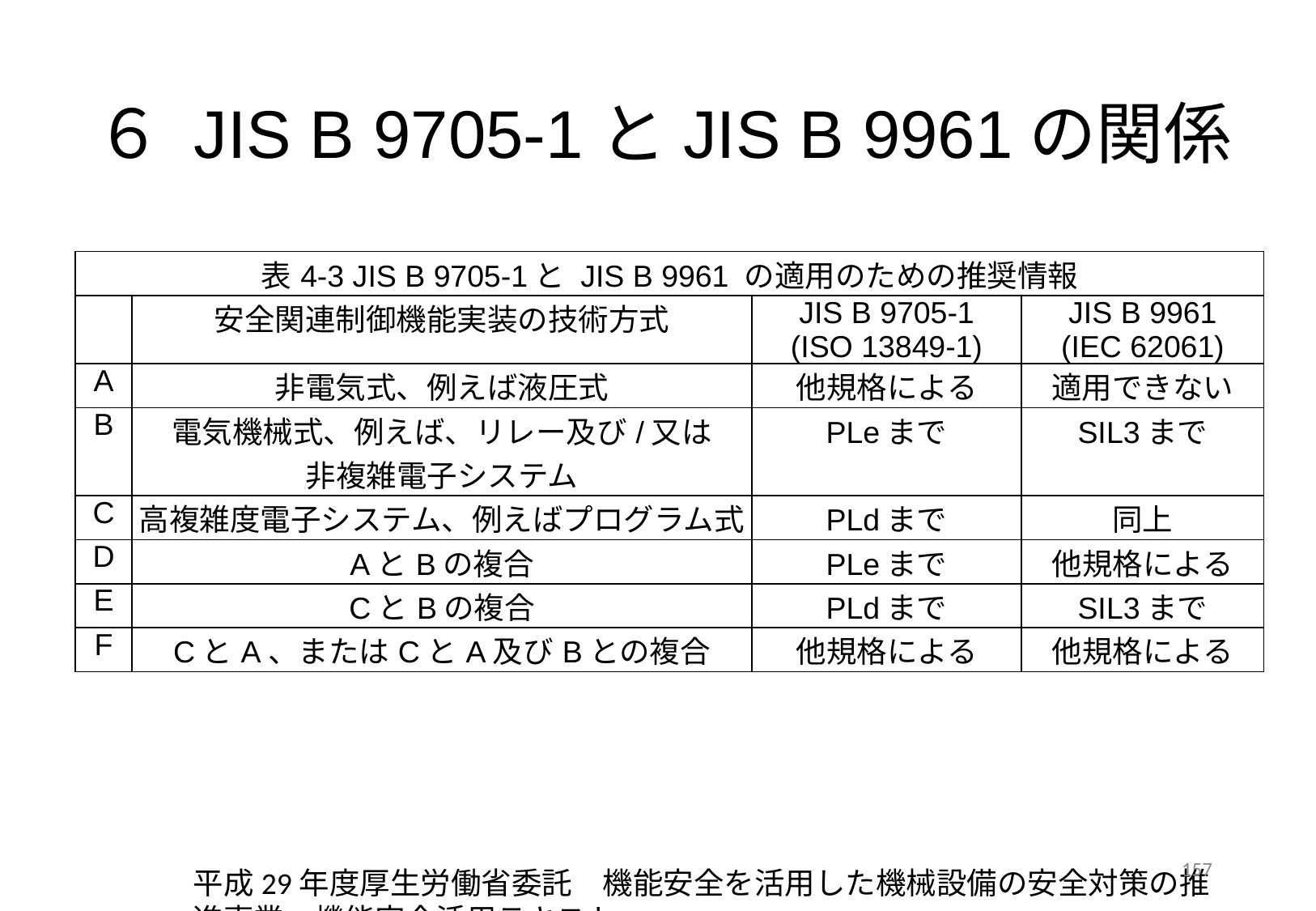

# ６ JIS B 9705-1とJIS B 9961の関係
| 表4-3 JIS B 9705-1と JIS B 9961 の適用のための推奨情報 |  |  |  |
| --- | --- | --- | --- |
|  | 安全関連制御機能実装の技術方式 | JIS B 9705-1 (ISO 13849-1) | JIS B 9961 (IEC 62061) |
| A | 非電気式、例えば液圧式 | 他規格による | 適用できない |
| B | 電気機械式、例えば、リレー及び/又は 非複雑電子システム | PLeまで | SIL3まで |
| C | 高複雑度電子システム、例えばプログラム式 | PLdまで | 同上 |
| D | AとBの複合 | PLeまで | 他規格による |
| E | CとBの複合 | PLdまで | SIL3まで |
| F | CとA、またはCとA及びBとの複合 | 他規格による | 他規格による |
157
平成29年度厚生労働省委託　機能安全を活用した機械設備の安全対策の推進事業　機能安全活用テキスト